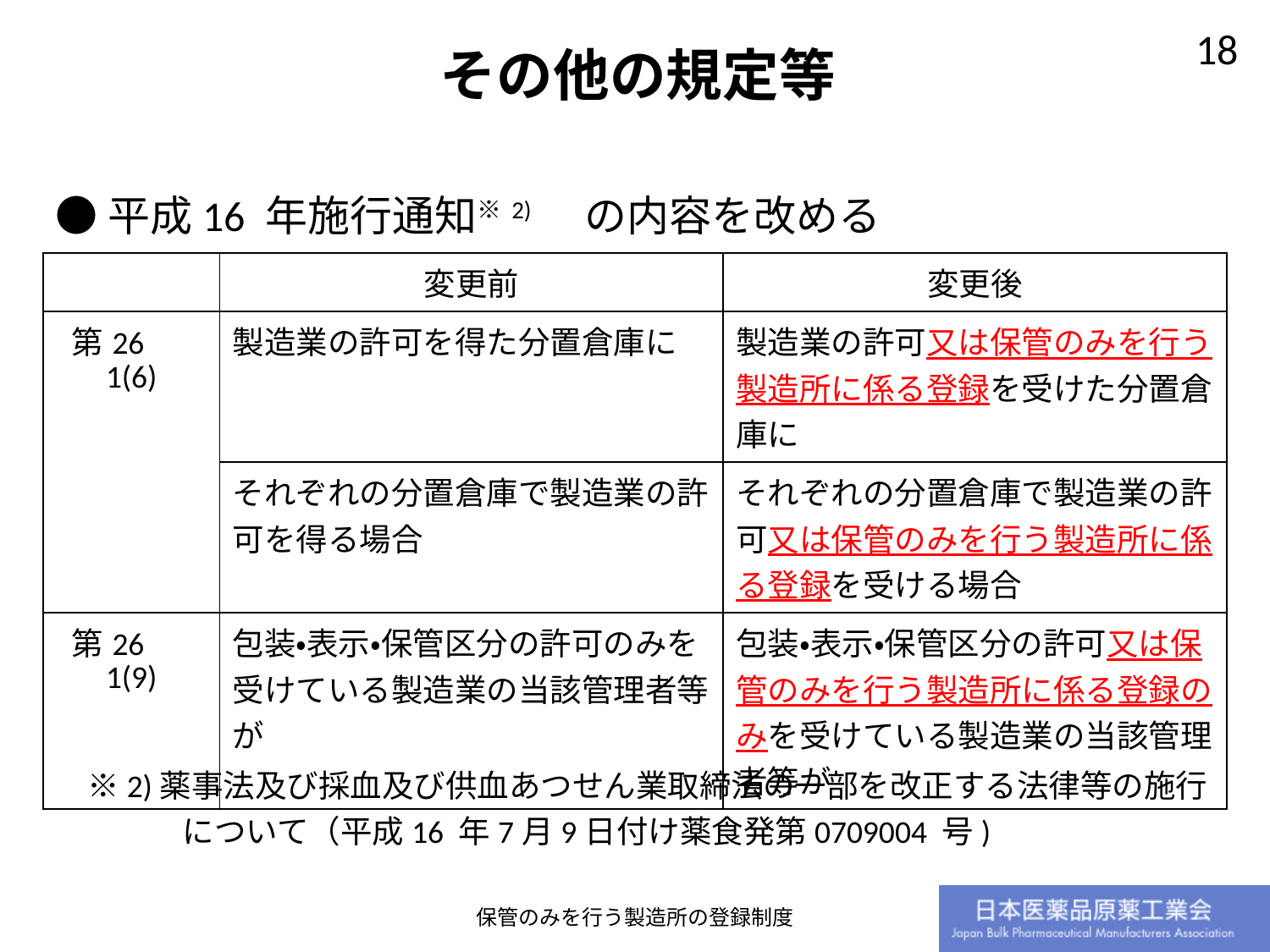

# その他の規定等
●平成16 年施行通知※2)　の内容を改める

　※2)薬事法及び採血及び供血あつせん業取締法の一部を改正する法律等の施行
　　　　について（平成16 年7月9日付け薬食発第0709004 号)

|  | 変更前 | 変更後 |
| --- | --- | --- |
| 第26　1(6) | 製造業の許可を得た分置倉庫に | 製造業の許可又は保管のみを行う製造所に係る登録を受けた分置倉庫に |
|  | それぞれの分置倉庫で製造業の許可を得る場合 | それぞれの分置倉庫で製造業の許可又は保管のみを行う製造所に係る登録を受ける場合 |
| 第26　1(9) | 包装・表示・保管区分の許可のみを受けている製造業の当該管理者等が | 包装・表示・保管区分の許可又は保管のみを行う製造所に係る登録のみを受けている製造業の当該管理者等が |
保管のみを行う製造所の登録制度